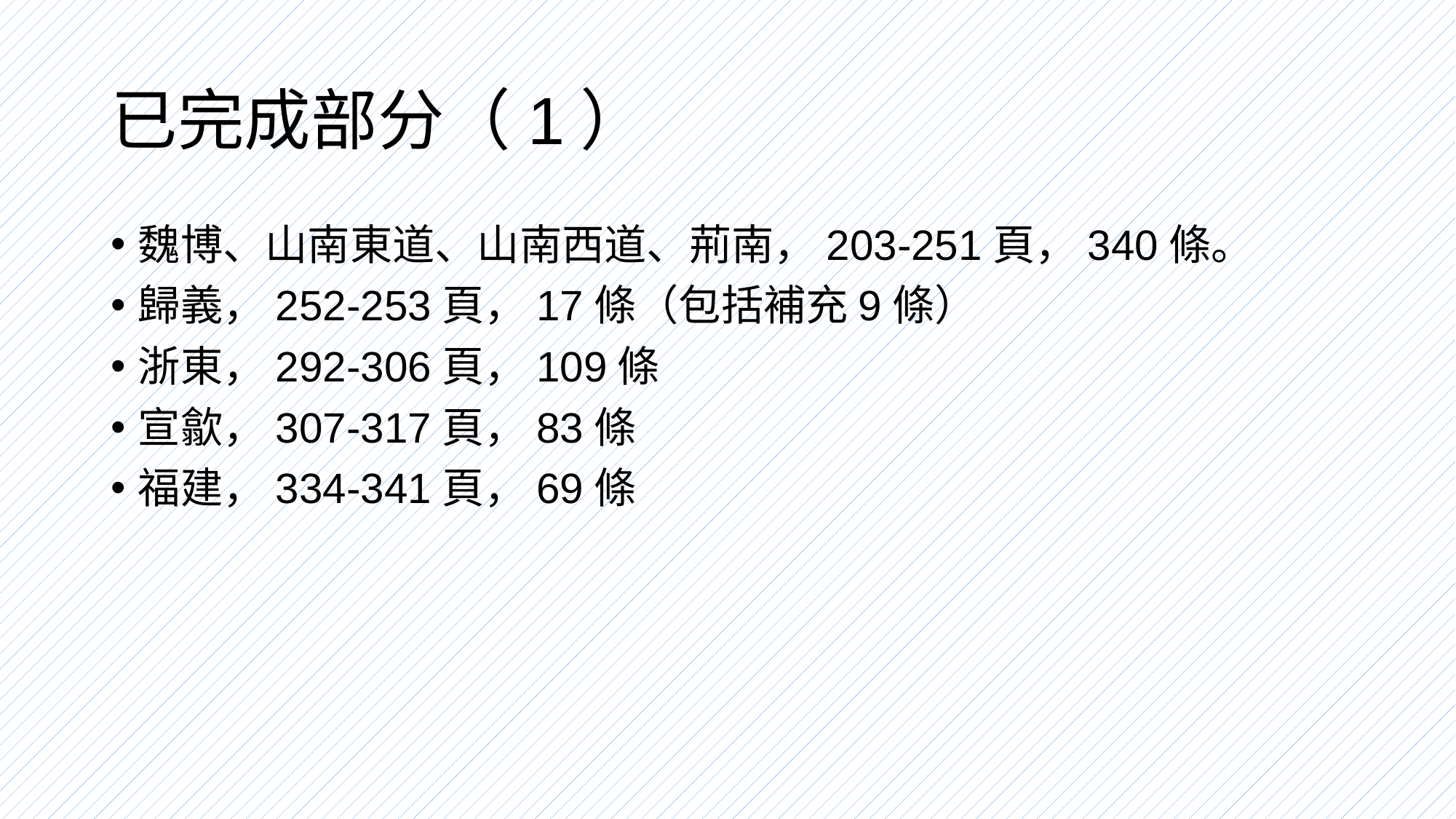

# 已完成部分（1）
魏博、山南東道、山南西道、荊南，203-251頁，340條。
歸義，252-253頁，17條（包括補充9條）
浙東，292-306頁，109條
宣歙，307-317頁，83條
福建，334-341頁，69條